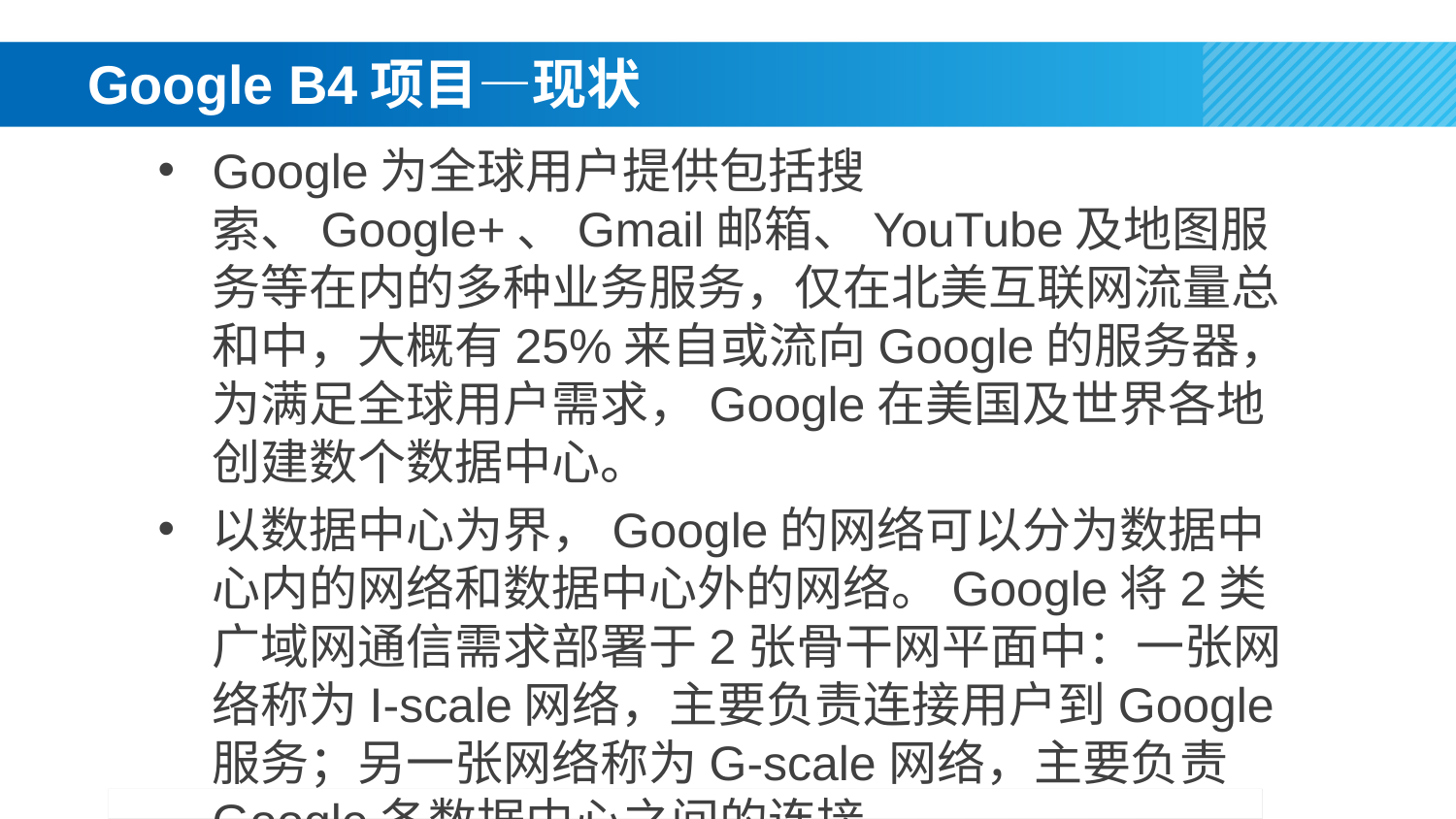

# Google B4项目—现状
Google为全球用户提供包括搜索、Google+、Gmail邮箱、YouTube及地图服务等在内的多种业务服务，仅在北美互联网流量总和中，大概有25%来自或流向Google的服务器，为满足全球用户需求，Google在美国及世界各地创建数个数据中心。
以数据中心为界，Google的网络可以分为数据中心内的网络和数据中心外的网络。Google将2类广域网通信需求部署于2张骨干网平面中：一张网络称为I-scale网络，主要负责连接用户到Google服务；另一张网络称为G-scale网络，主要负责Google各数据中心之间的连接。